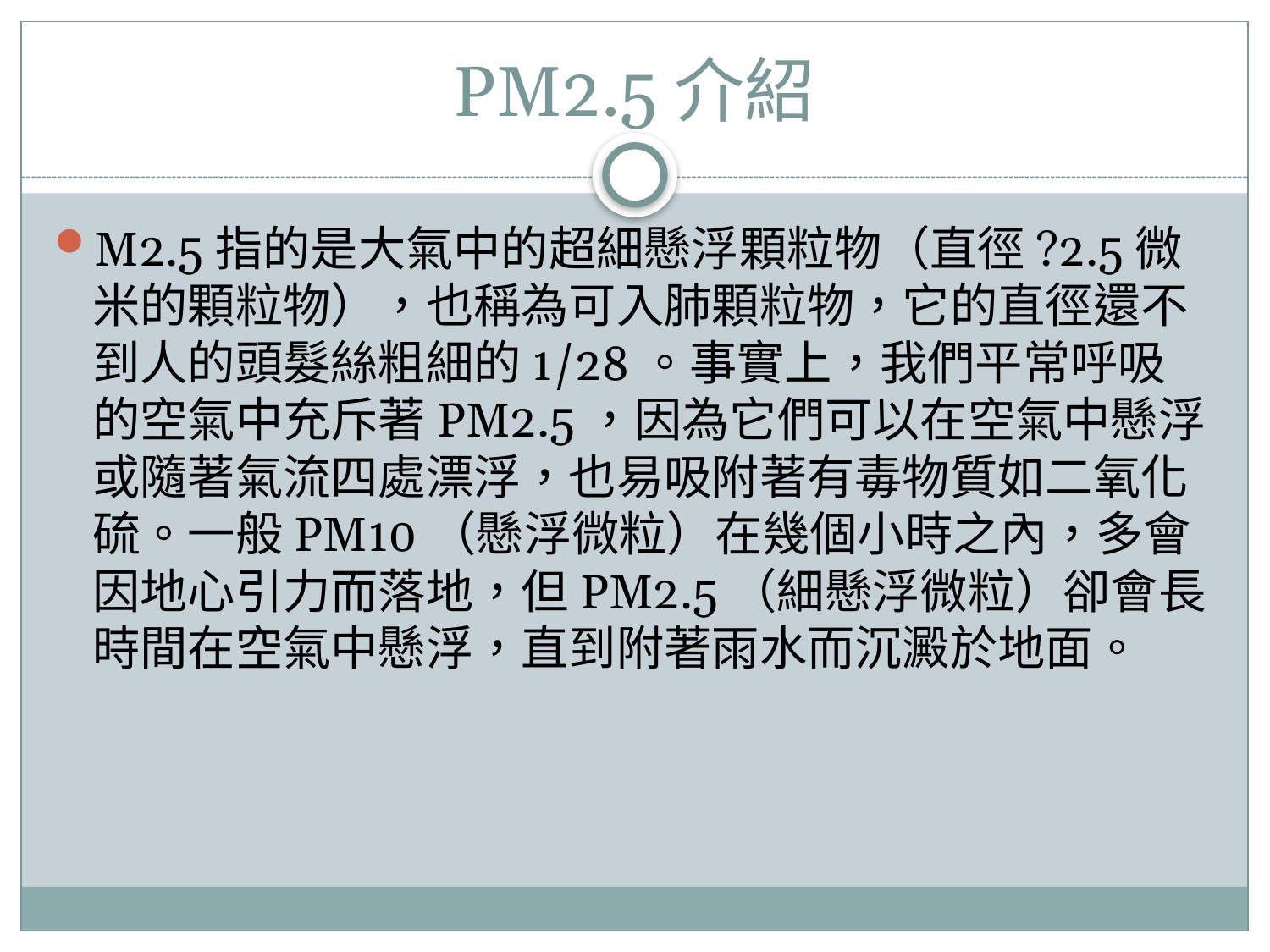

# PM2.5介紹
M2.5指的是大氣中的超細懸浮顆粒物（直徑?2.5微米的顆粒物），也稱為可入肺顆粒物，它的直徑還不到人的頭髮絲粗細的1/28。事實上，我們平常呼吸的空氣中充斥著PM2.5，因為它們可以在空氣中懸浮或隨著氣流四處漂浮，也易吸附著有毒物質如二氧化硫。一般PM10（懸浮微粒）在幾個小時之內，多會因地心引力而落地，但PM2.5（細懸浮微粒）卻會長時間在空氣中懸浮，直到附著雨水而沉澱於地面。